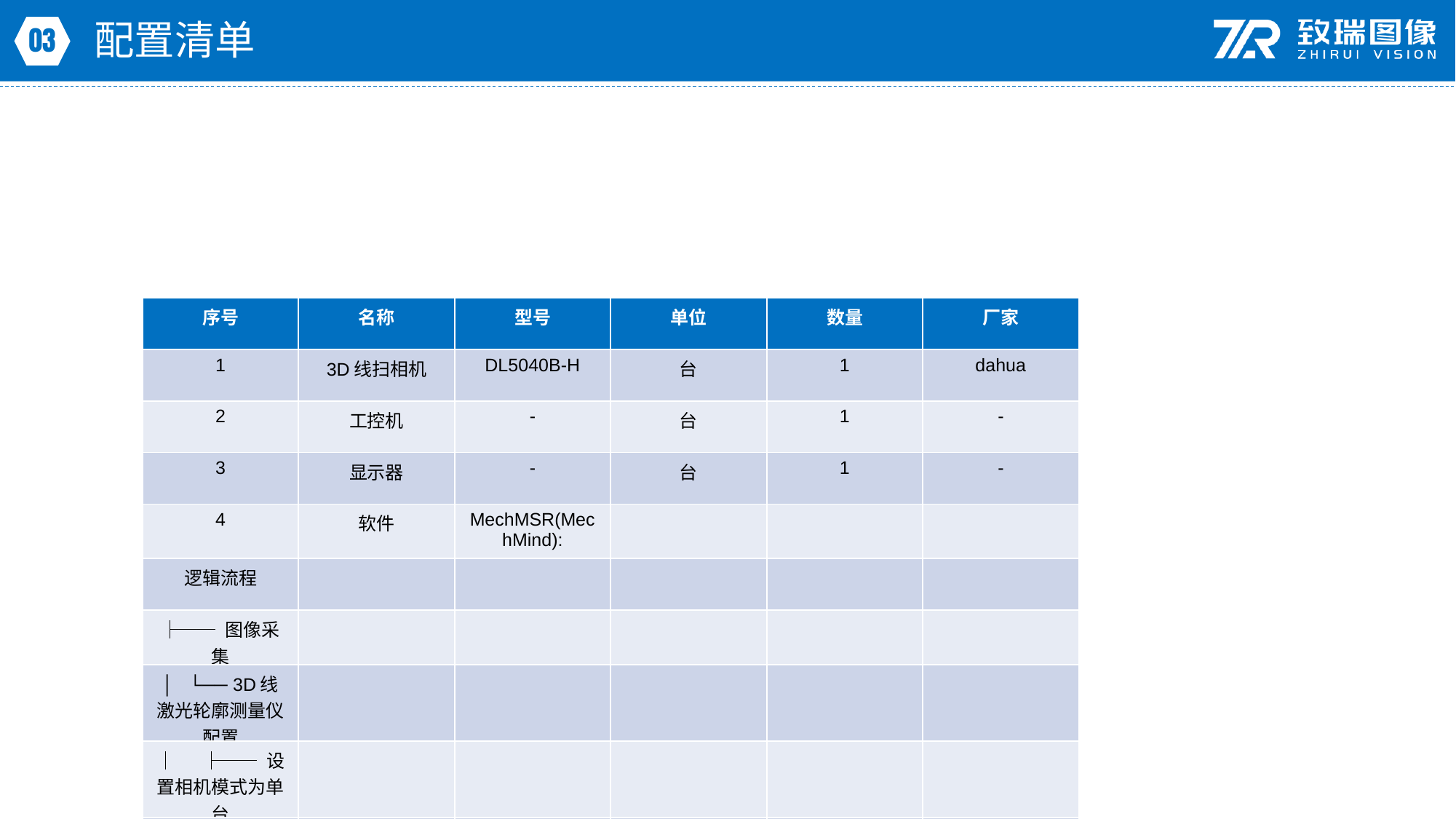

配置清单
03
| 序号 | 名称 | 型号 | 单位 | 数量 | 厂家 |
| --- | --- | --- | --- | --- | --- |
| 1 | 3D线扫相机 | DL5040B-H | 台 | 1 | dahua |
| 2 | 工控机 | - | 台 | 1 | - |
| 3 | 显示器 | - | 台 | 1 | - |
| 4 | 软件 | MechMSR(MechMind): |  |  |  |
| 逻辑流程 |  |  |  |  |  |
| ├── 图像采集 |  |  |  |  |  |
| │ └── 3D线激光轮廓测量仪配置 |  |  |  |  |  |
| │ ├── 设置相机模式为单台 |  |  |  |  |  |
| │ ├── 开启数据采集状态并配置触发源为编码器触发 |  |  |  |  |  |
| │ ├── 调整扫描行数至1000行（确保Y轴分辨率≤0.2mm） |  |  |  |  |  |
| │ ├── 设置ROI区域覆盖包装袋喷码区域（20×20mm范围） |  |  |  |  |  |
| │ └── 启用虚拟模式（若无真实设备时调试） |  |  |  |  |  |
| │ |  |  |  |  |  |
| ├── 预处理 |  |  |  |  |  |
| │ ├── 表面点过滤（通过法向） |  |  |  |  |  |
| │ │ ├── 使用特征区域限定喷码区域 |  |  |  |  |  |
| │ │ ├── 法向量最大角度设为85°（过滤倾斜噪点） |  |  |  |  |  |
| │ │ └── 噪声去除等级设为中度（消除随机散点） |  |  |  |  |  |
| │ │ |  |  |  |  |  |
| │ └── 表面噪点去除 |  |  |  |  |  |
| │ ├── 深度差阈值设为0.1mm（匹配0.2mm精度要求） |  |  |  |  |  |
| │ ├── 邻域类型选择八邻域（增强噪点检测范围） |  |  |  |  |  |
| │ └── 类的最小点数设为50（过滤微小无效点簇） |  |  |  |  |  |
| │ |  |  |  |  |  |
| ├── 喷码完整性检测 |  |  |  |  |  |
| │ ├── 深度学习模型包推理 |  |  |  |  |  |
| │ │ ├── 导入预训练的文本检测模型包（支持彩色表面缺陷识别） |  |  |  |  |  |
| │ │ ├── 配置ROI文件匹配喷码区域（20×20mm） |  |  |  |  |  |
| │ │ ├── 置信度阈值设为0.8（确保高精度判定） |  |  |  |  |  |
| │ │ └── 启用缺陷分割掩膜可视化（辅助调试） |  |  |  |  |  |
| │ │ |  |  |  |  |  |
| │ └── 列表值判定 |  |  |  |  |  |
| │ ├── 输入深度学习输出的缺陷面积值 |  |  |  |  |  |
| │ ├── 合格范围设为[0, 5]（允许最大5mm²的缺失） |  |  |  |  |  |
| │ └── 输出判定结果（OK/NG）至结果展示区 |  |  |  |  |  |
| │ |  |  |  |  |  |
| ├── 结果处理 |  |  |  |  |  |
| │ ├── 数据提取 |  |  |  |  |  |
| │ │ ├── 提取判定结果（布尔值） |  |  |  |  |  |
| │ │ └── 维度设为0（单值输出） |  |  |  |  |  |
| │ │ |  |  |  |  |  |
| │ └── 合并数据 |  |  |  |  |  |
| │ ├── 合并喷码区域缺陷面积与判定结果 |  |  |  |  |  |
| │ └── 输出至通信模块（若启用） |  |  |  |  |  |
| │ |  |  |  |  |  |
| └── 通信处理（可选） |  |  |  |  |  |
| └── 配置TCP ASCII通信 |  |  |  |  |  |
| ├── 设置IP地址与PLC连接 |  |  |  |  |  |
| ├── 定义Return指令格式为"Result: {判定结果}" |  |  |  |  |  |
| └── 启动通信服务并绑定工程运行触发信号 |  |  |  |  |  |
| 注 | 套 | 1 | MechMSR(MechMind): |  |  |
| 逻辑流程 |  |  |  |  |  |
| ├── 图像采集 |  |  |  |  |  |
| │ └── 3D线激光轮廓测量仪配置 |  |  |  |  |  |
| │ ├── 设置相机模式为单台 |  |  |  |  |  |
| │ ├── 开启数据采集状态并配置触发源为编码器触发 |  |  |  |  |  |
| │ ├── 调整扫描行数至1000行（确保Y轴分辨率≤0.2mm） |  |  |  |  |  |
| │ ├── 设置ROI区域覆盖包装袋喷码区域（20×20mm范围） |  |  |  |  |  |
| │ └── 启用虚拟模式（若无真实设备时调试） |  |  |  |  |  |
| │ |  |  |  |  |  |
| ├── 预处理 |  |  |  |  |  |
| │ ├── 表面点过滤（通过法向） |  |  |  |  |  |
| │ │ ├── 使用特征区域限定喷码区域 |  |  |  |  |  |
| │ │ ├── 法向量最大角度设为85°（过滤倾斜噪点） |  |  |  |  |  |
| │ │ └── 噪声去除等级设为中度（消除随机散点） |  |  |  |  |  |
| │ │ |  |  |  |  |  |
| │ └── 表面噪点去除 |  |  |  |  |  |
| │ ├── 深度差阈值设为0.1mm（匹配0.2mm精度要求） |  |  |  |  |  |
| │ ├── 邻域类型选择八邻域（增强噪点检测范围） |  |  |  |  |  |
| │ └── 类的最小点数设为50（过滤微小无效点簇） |  |  |  |  |  |
| │ |  |  |  |  |  |
| ├── 喷码完整性检测 |  |  |  |  |  |
| │ ├── 深度学习模型包推理 |  |  |  |  |  |
| │ │ ├── 导入预训练的文本检测模型包（支持彩色表面缺陷识别） |  |  |  |  |  |
| │ │ ├── 配置ROI文件匹配喷码区域（20×20mm） |  |  |  |  |  |
| │ │ ├── 置信度阈值设为0.8（确保高精度判定） |  |  |  |  |  |
| │ │ └── 启用缺陷分割掩膜可视化（辅助调试） |  |  |  |  |  |
| │ │ |  |  |  |  |  |
| │ └── 列表值判定 |  |  |  |  |  |
| │ ├── 输入深度学习输出的缺陷面积值 |  |  |  |  |  |
| │ ├── 合格范围设为[0, 5]（允许最大5mm²的缺失） |  |  |  |  |  |
| │ └── 输出判定结果（OK/NG）至结果展示区 |  |  |  |  |  |
| │ |  |  |  |  |  |
| ├── 结果处理 |  |  |  |  |  |
| │ ├── 数据提取 |  |  |  |  |  |
| │ │ ├── 提取判定结果（布尔值） |  |  |  |  |  |
| │ │ └── 维度设为0（单值输出） |  |  |  |  |  |
| │ │ |  |  |  |  |  |
| │ └── 合并数据 |  |  |  |  |  |
| │ ├── 合并喷码区域缺陷面积与判定结果 |  |  |  |  |  |
| │ └── 输出至通信模块（若启用） |  |  |  |  |  |
| │ |  |  |  |  |  |
| └── 通信处理（可选） |  |  |  |  |  |
| └── 配置TCP ASCII通信 |  |  |  |  |  |
| ├── 设置IP地址与PLC连接 |  |  |  |  |  |
| ├── 定义Return指令格式为"Result: {判定结果}" |  |  |  |  |  |
| └── 启动通信服务并绑定工程运行触发信号 |  |  |  |  |  |
| 注 |  |  |  |  |  |